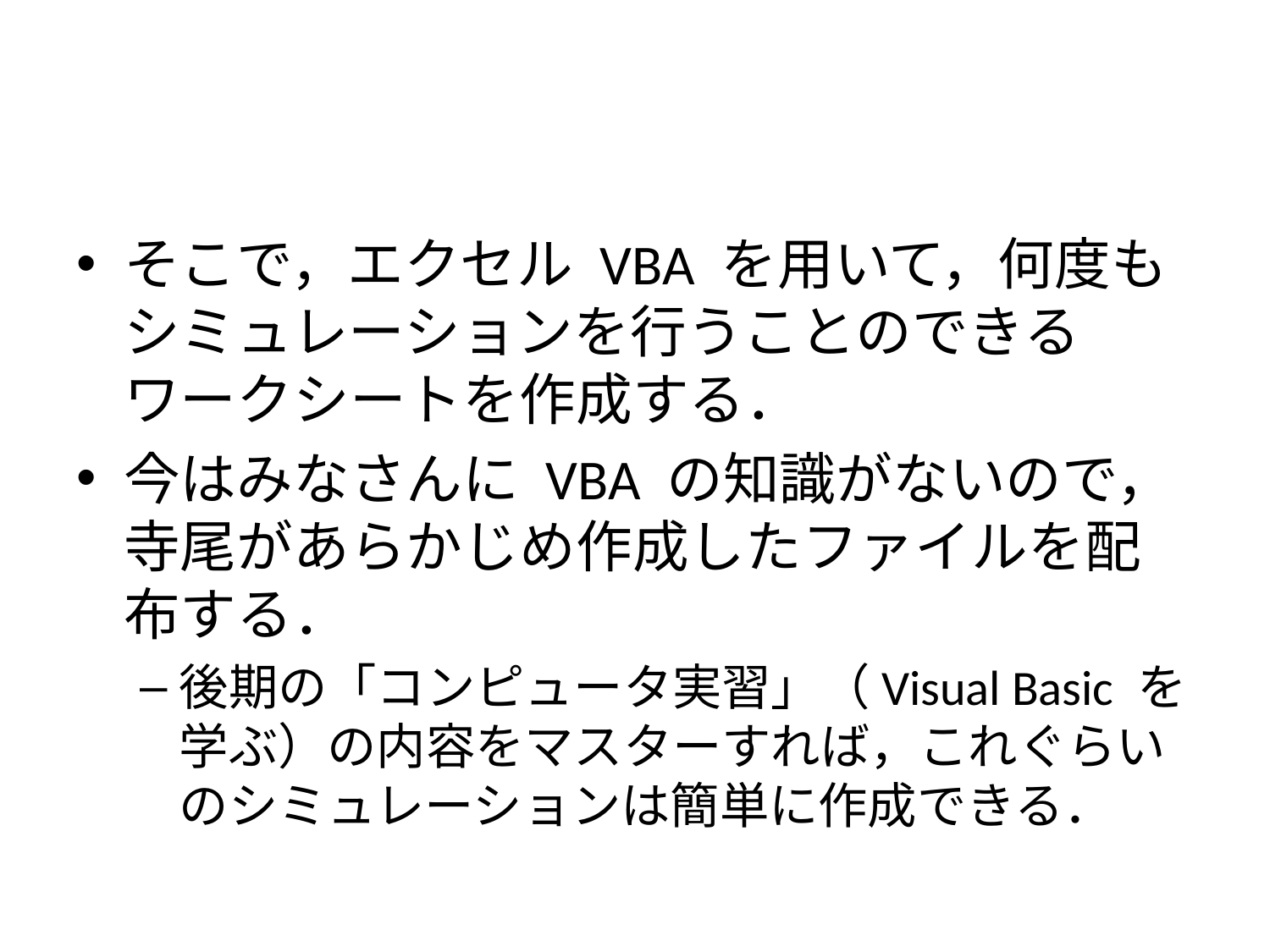

#
そこで，エクセル VBA を用いて，何度もシミュレーションを行うことのできるワークシートを作成する．
今はみなさんに VBA の知識がないので，寺尾があらかじめ作成したファイルを配布する．
後期の「コンピュータ実習」（Visual Basic を学ぶ）の内容をマスターすれば，これぐらいのシミュレーションは簡単に作成できる．